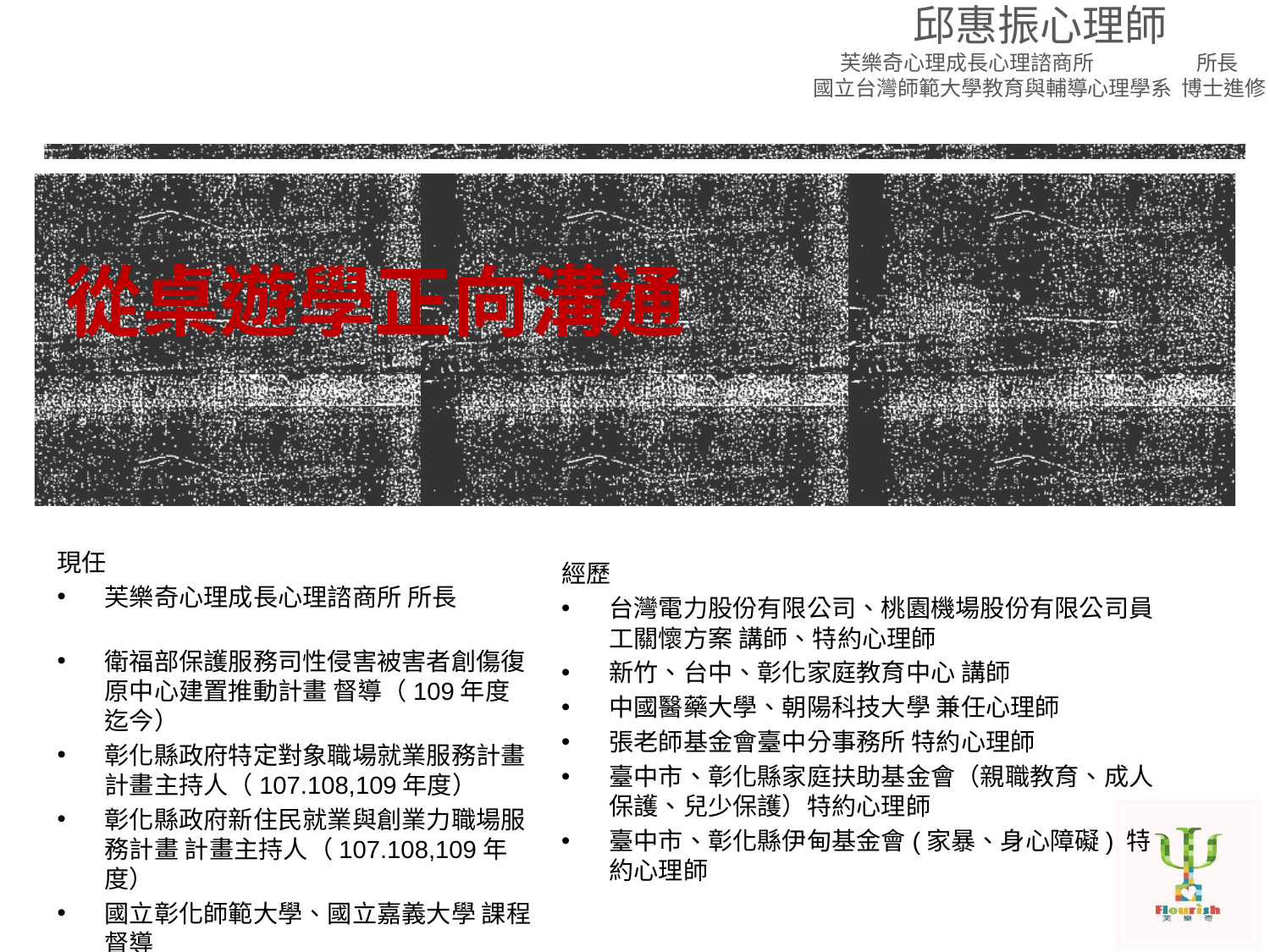

# 邱惠振心理師 芙樂奇心理成長心理諮商所                      所長 國立台灣師範大學教育與輔導心理學系  博士進修

從桌遊學正向溝通

現任
芙樂奇心理成長心理諮商所 所長
衛福部保護服務司性侵害被害者創傷復原中心建置推動計畫 督導（109年度迄今）
彰化縣政府特定對象職場就業服務計畫 計畫主持人（107.108,109年度）
彰化縣政府新住民就業與創業力職場服務計畫 計畫主持人（107.108,109年度）
國立彰化師範大學、國立嘉義大學 課程督導
經歷
台灣電力股份有限公司、桃園機場股份有限公司員工關懷方案 講師、特約心理師
新竹、台中、彰化家庭教育中心 講師
中國醫藥大學、朝陽科技大學 兼任心理師
張老師基金會臺中分事務所 特約心理師
臺中市、彰化縣家庭扶助基金會（親職教育、成人保護、兒少保護）特約心理師
臺中市、彰化縣伊甸基金會(家暴、身心障礙) 特約心理師